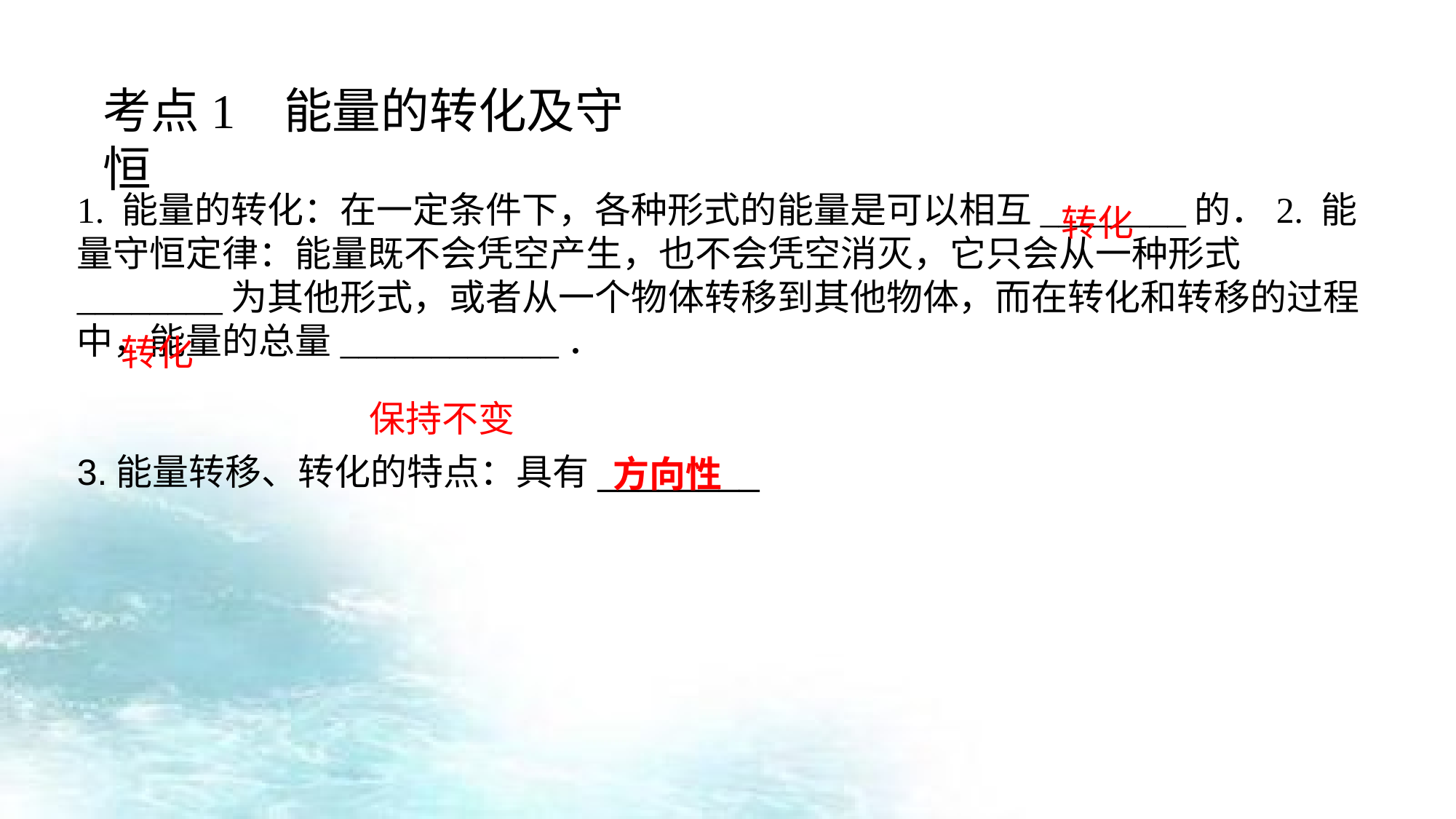

考点1   能量的转化及守恒
1. 能量的转化：在一定条件下，各种形式的能量是可以相互________的．2. 能量守恒定律：能量既不会凭空产生，也不会凭空消灭，它只会从一种形式________为其他形式，或者从一个物体转移到其他物体，而在转化和转移的过程中，能量的总量____________．

3.能量转移、转化的特点：具有________
转化
转化
保持不变
方向性